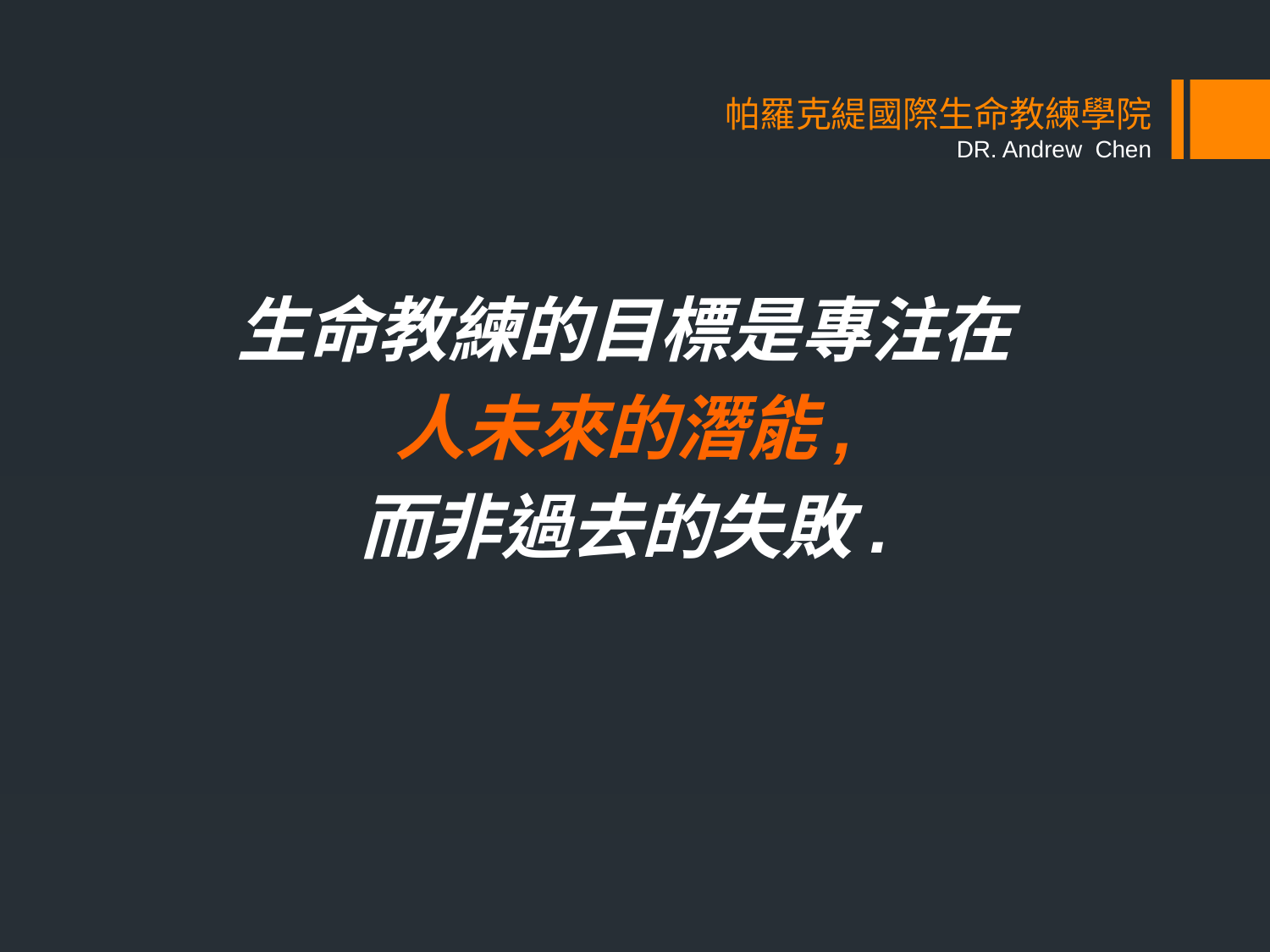

# 帕羅克緹國際生命教練學院 DR. Andrew  Chen

生命教練的目標是專注在
人未來的潛能,
而非過去的失敗.